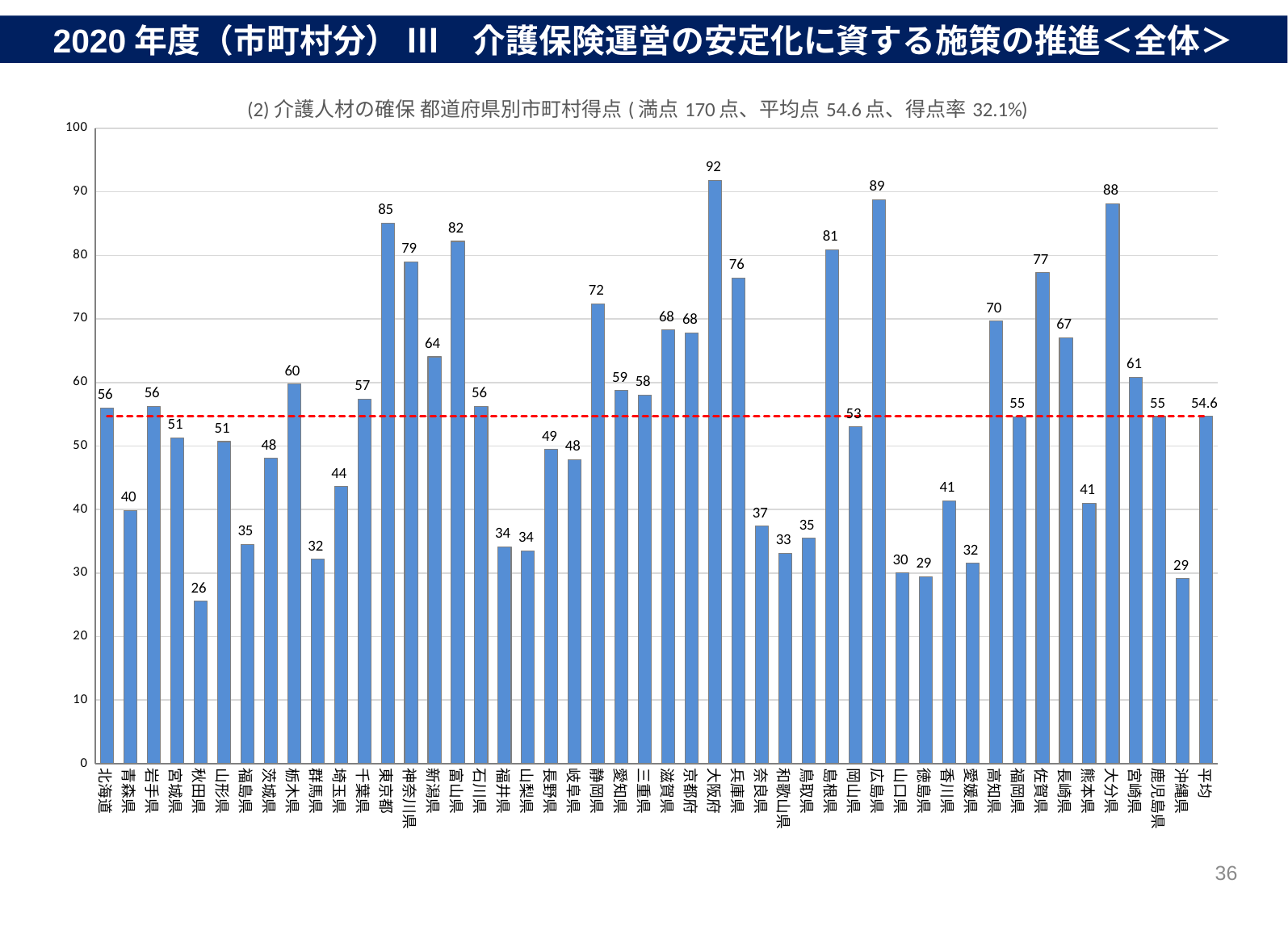

2020年度（市町村分） Ⅲ　介護保険運営の安定化に資する施策の推進＜全体＞

### Chart: (2)介護人材の確保 都道府県別市町村得点(満点170点、平均点54.6点、得点率32.1%)

| Category | 合計 | 平均 |
|---|---|---|
| 北海道 | 56.022346368715084 | 54.645605973578405 |
| 青森県 | 39.85 | 54.645605973578405 |
| 岩手県 | 56.21212121212121 | 54.645605973578405 |
| 宮城県 | 51.285714285714285 | 54.645605973578405 |
| 秋田県 | 25.56 | 54.645605973578405 |
| 山形県 | 50.68571428571428 | 54.645605973578405 |
| 福島県 | 34.50847457627118 | 54.645605973578405 |
| 茨城県 | 48.06818181818182 | 54.645605973578405 |
| 栃木県 | 59.72 | 54.645605973578405 |
| 群馬県 | 32.142857142857146 | 54.645605973578405 |
| 埼玉県 | 43.6031746031746 | 54.645605973578405 |
| 千葉県 | 57.407407407407405 | 54.645605973578405 |
| 東京都 | 85.09677419354838 | 54.645605973578405 |
| 神奈川県 | 79.0 | 54.645605973578405 |
| 新潟県 | 64.03333333333333 | 54.645605973578405 |
| 富山県 | 82.2 | 54.645605973578405 |
| 石川県 | 56.26315789473684 | 54.645605973578405 |
| 福井県 | 34.11764705882353 | 54.645605973578405 |
| 山梨県 | 33.51851851851852 | 54.645605973578405 |
| 長野県 | 49.48051948051948 | 54.645605973578405 |
| 岐阜県 | 47.833333333333336 | 54.645605973578405 |
| 静岡県 | 72.4 | 54.645605973578405 |
| 愛知県 | 58.74074074074074 | 54.645605973578405 |
| 三重県 | 58.0 | 54.645605973578405 |
| 滋賀県 | 68.26315789473684 | 54.645605973578405 |
| 京都府 | 67.8076923076923 | 54.645605973578405 |
| 大阪府 | 91.79069767441861 | 54.645605973578405 |
| 兵庫県 | 76.46341463414635 | 54.645605973578405 |
| 奈良県 | 37.38461538461539 | 54.645605973578405 |
| 和歌山県 | 33.1 | 54.645605973578405 |
| 鳥取県 | 35.473684210526315 | 54.645605973578405 |
| 島根県 | 80.89473684210526 | 54.645605973578405 |
| 岡山県 | 53.0 | 54.645605973578405 |
| 広島県 | 88.73913043478261 | 54.645605973578405 |
| 山口県 | 30.0 | 54.645605973578405 |
| 徳島県 | 29.458333333333332 | 54.645605973578405 |
| 香川県 | 41.35294117647059 | 54.645605973578405 |
| 愛媛県 | 31.55 | 54.645605973578405 |
| 高知県 | 69.6470588235294 | 54.645605973578405 |
| 福岡県 | 54.583333333333336 | 54.645605973578405 |
| 佐賀県 | 77.3 | 54.645605973578405 |
| 長崎県 | 67.04761904761905 | 54.645605973578405 |
| 熊本県 | 40.977777777777774 | 54.645605973578405 |
| 大分県 | 88.11111111111111 | 54.645605973578405 |
| 宮崎県 | 60.80769230769231 | 54.645605973578405 |
| 鹿児島県 | 54.627906976744185 | 54.645605973578405 |
| 沖縄県 | 29.146341463414632 | 54.645605973578405 |
| 平均 | 54.645605973578405 | 54.645605973578405 |
36